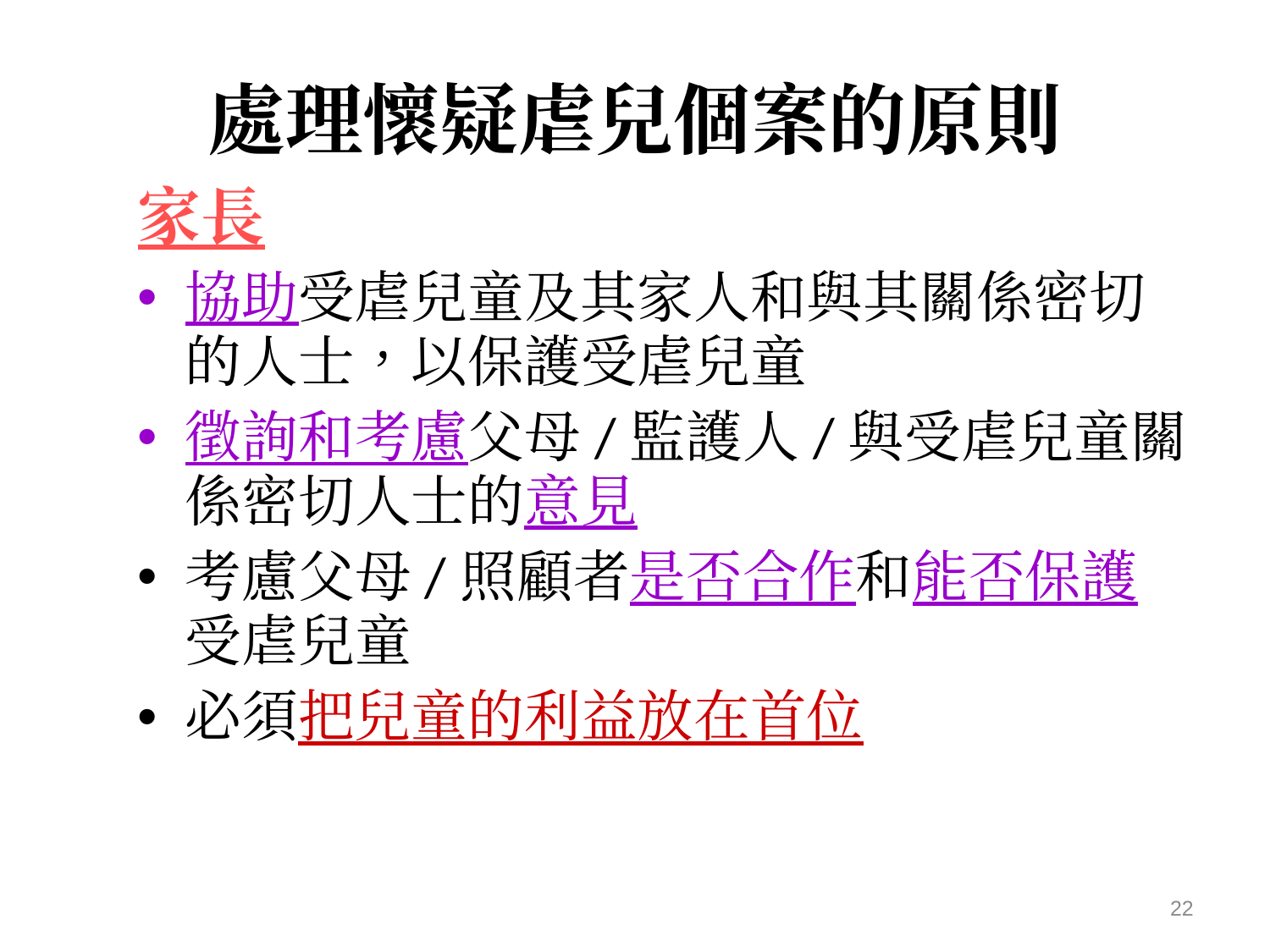

# 處理懷疑虐兒個案的原則
家長
協助受虐兒童及其家人和與其關係密切的人士，以保護受虐兒童
徵詢和考慮父母/監護人/與受虐兒童關係密切人士的意見
考慮父母/照顧者是否合作和能否保護受虐兒童
必須把兒童的利益放在首位
22